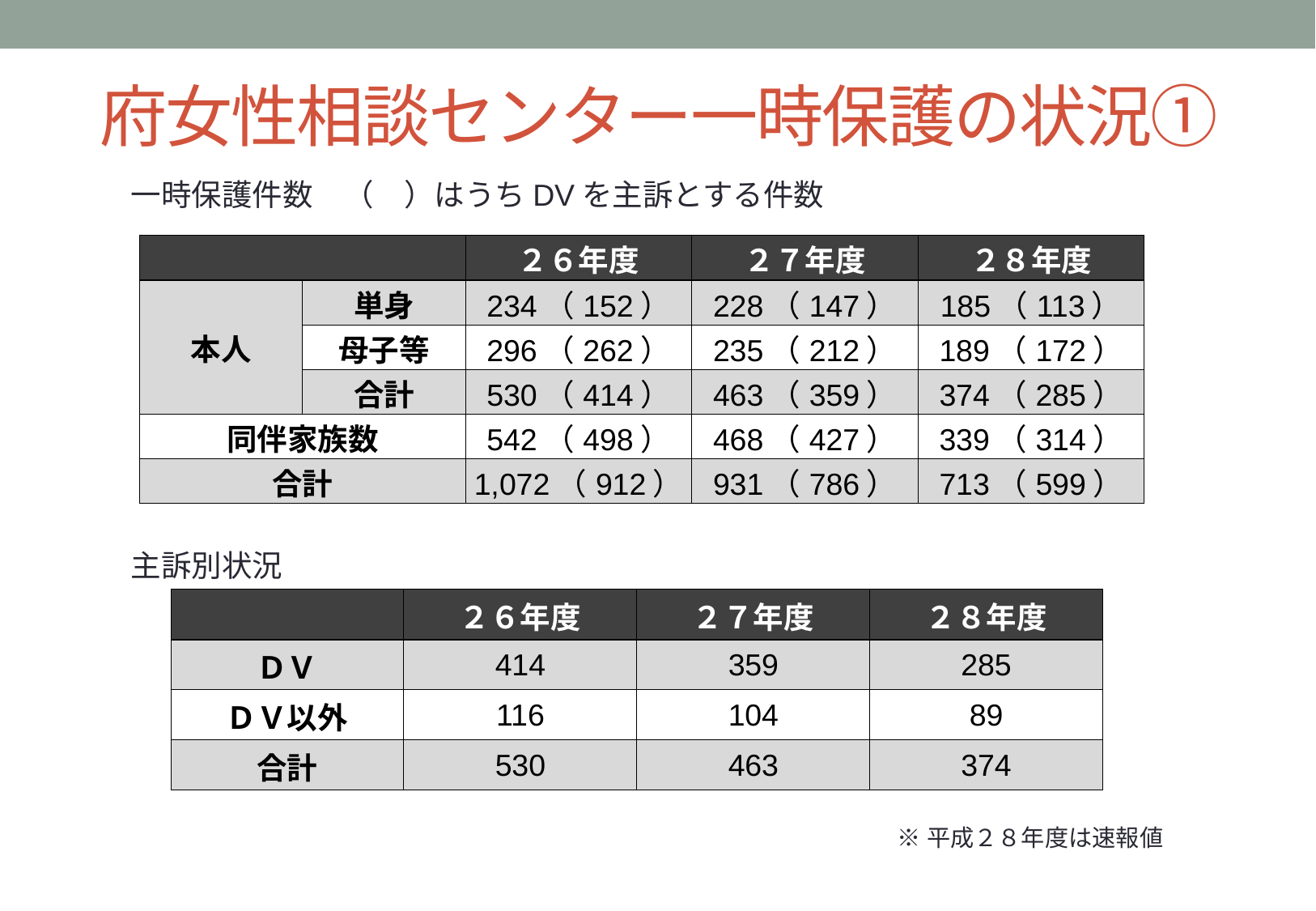

# 府女性相談センター一時保護の状況①
一時保護件数　（　）はうちDVを主訴とする件数
|  |  | ２６年度 | ２７年度 | ２８年度 |
| --- | --- | --- | --- | --- |
| 本人 | 単身 | 234（152） | 228（147） | 185（113） |
|  | 母子等 | 296（262） | 235（212） | 189（172） |
|  | 合計 | 530（414） | 463（359） | 374（285） |
| 同伴家族数 |  | 542（498） | 468（427） | 339（314） |
| 合計 |  | 1,072（912） | 931（786） | 713（599） |
主訴別状況
|  | ２６年度 | ２７年度 | ２８年度 |
| --- | --- | --- | --- |
| ＤＶ | 414 | 359 | 285 |
| ＤＶ以外 | 116 | 104 | 89 |
| 合計 | 530 | 463 | 374 |
※平成２８年度は速報値